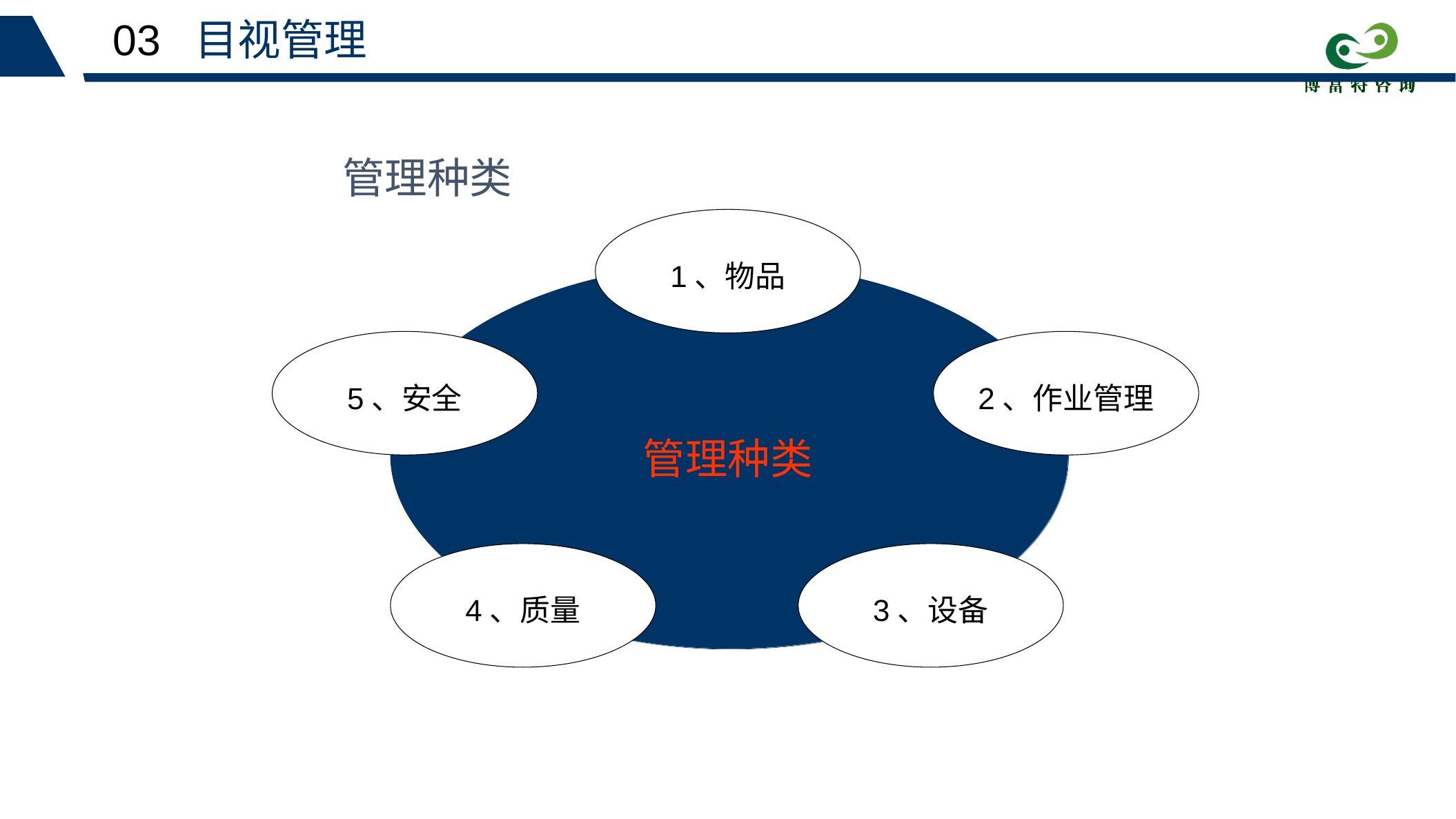

03  目视管理

管理种类

1、物品

5、安全
2、作业管理
管理种类

4、质量
3、设备